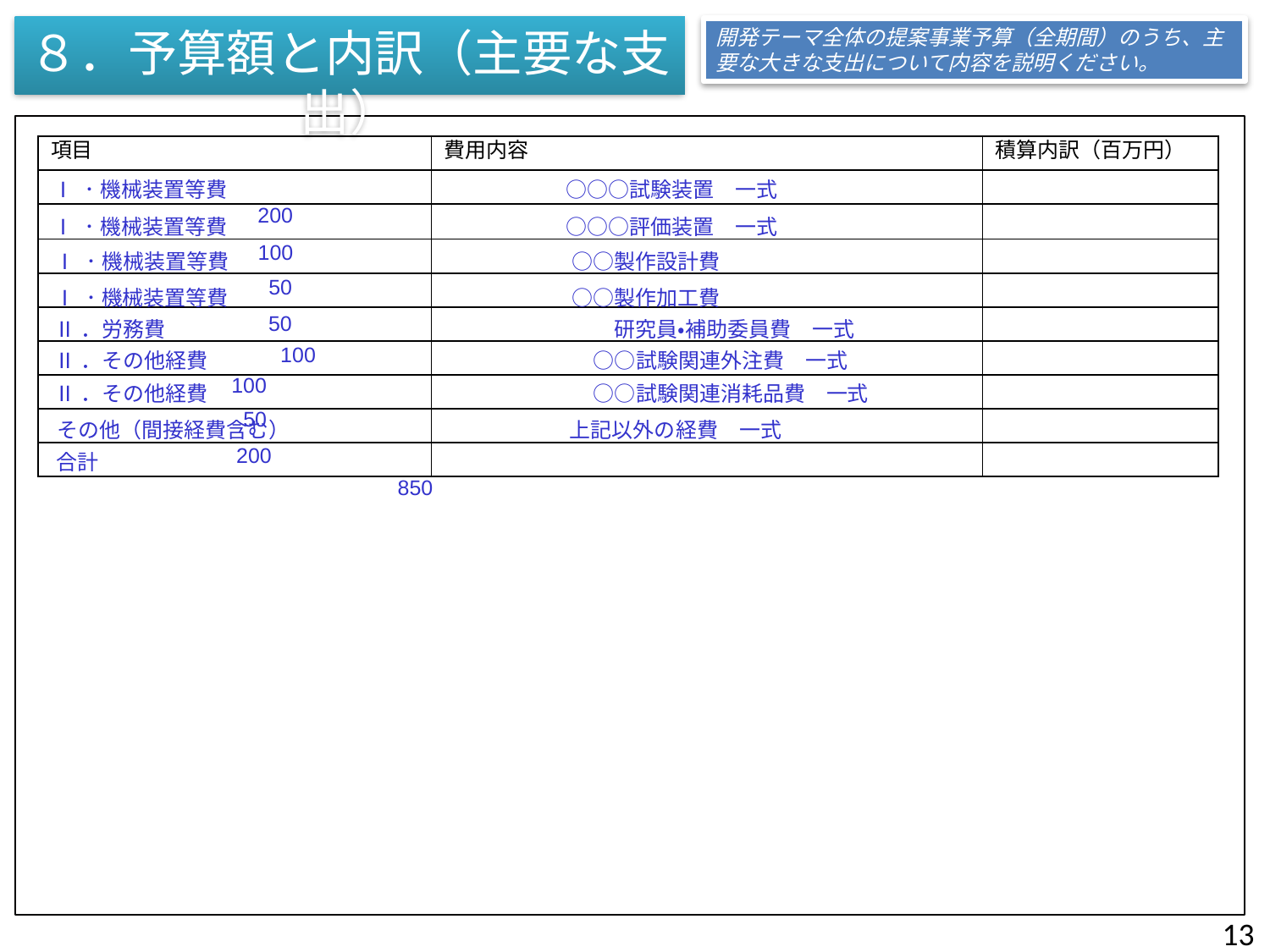

８．予算額と内訳（主要な支出）
開発テーマ全体の提案事業予算（全期間）のうち、主要な大きな支出について内容を説明ください。

| 項目 | 費用内容 | 積算内訳（百万円） |
| --- | --- | --- |
|  |  |  |
|  |  |  |
|  |  |  |
|  |  |  |
|  |  |  |
|  |  |  |
|  |  |  |
|  |  |  |
|  |  |  |
Ⅰ．機械装置等費　　　　　　　　　　　　　　　　○○○試験装置　一式　　　　　　　　　　　　　　　　　　　　　　　　　　　　　  200
Ⅰ．機械装置等費　　　　　　　　　　　　　　　　○○○評価装置　一式　　　　　　　　　　　　　　　　　　　　　　　　　　　　 　 100
Ⅰ．機械装置等費　　　　　　　　　　　　　　　 　○○製作設計費　　　　　　　　　　　　　　　　　　　　　　　　　　　　　　　　    50
Ⅰ．機械装置等費　　　　　　　　　　　　　　　 　○○製作加工費　　　　　　　　　　　　　　　　　　　　　　　　　　　　　　　　    50
Ⅱ．労務費　　　　　　　　　　　　　　　　　　　　 　研究員・補助委員費　一式　　　　　　　　　　　　　　　　　　　　　　　　　　  100
Ⅱ．その他経費　　　　　　　　　　　　　　　　　 　○○試験関連外注費　一式　　　　　　　　　　　　　　　　　　　　　　　   　  100
Ⅱ．その他経費　　　　　　　　　　　　　　　　　 　○○試験関連消耗品費　一式　　　　　　　　　　　　　　　　　　　　　　　　   50
その他（間接経費含む）　　　　　　　　　　　　 　上記以外の経費　一式　　　　　　  　　　　  　　　　　　　　　　　　　　　　　 200
合計　　　　　　　　　　　　　　　　　　　　　　　　 　　　　　　　　　　　　　　　　　　　　　　　 　 　　　　　　　　　　　　　　　　　　    850
13